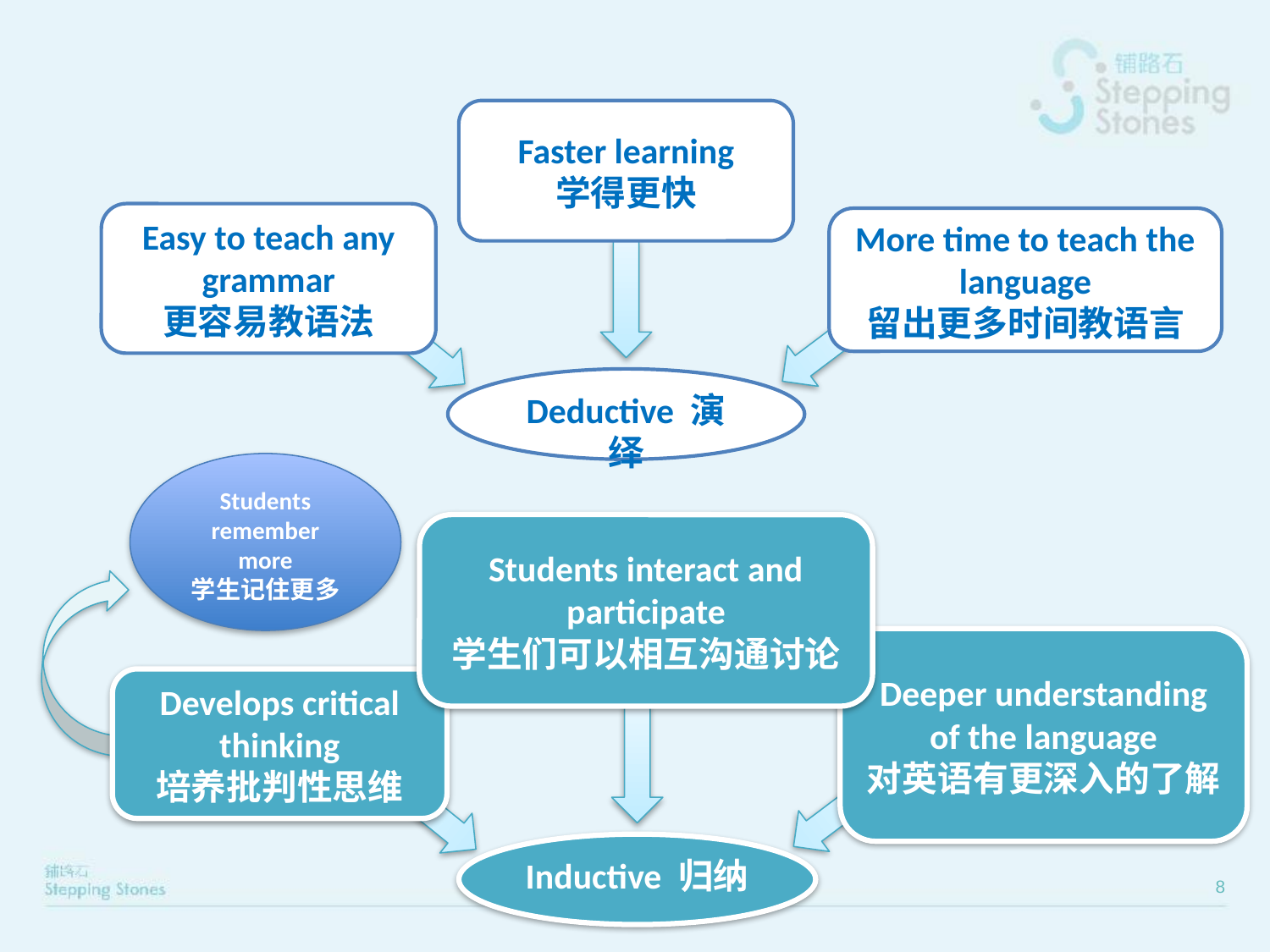

Faster learning
学得更快
Easy to teach any grammar
更容易教语法
More time to teach the language
留出更多时间教语言

Deductive 演绎
Students remember more
学生记住更多
Students interact and participate
学生们可以相互沟通讨论

Deeper understanding of the language
对英语有更深入的了解
Develops critical thinking
培养批判性思维

Inductive 归纳